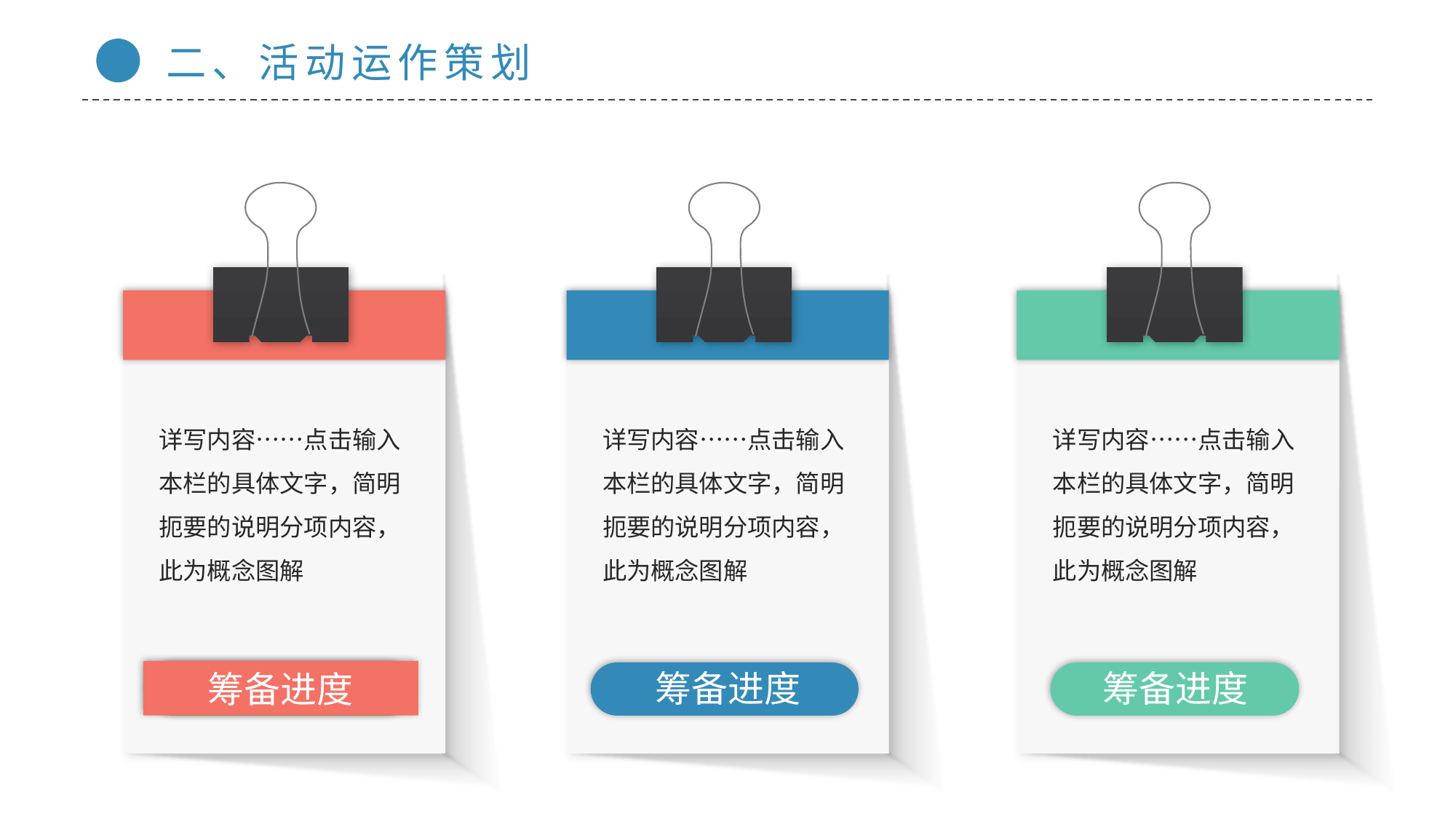

二、活动运作策划

详写内容……点击输入本栏的具体文字，简明扼要的说明分项内容，此为概念图解
详写内容……点击输入本栏的具体文字，简明扼要的说明分项内容，此为概念图解
详写内容……点击输入本栏的具体文字，简明扼要的说明分项内容，此为概念图解
筹备进度

筹备进度

筹备进度